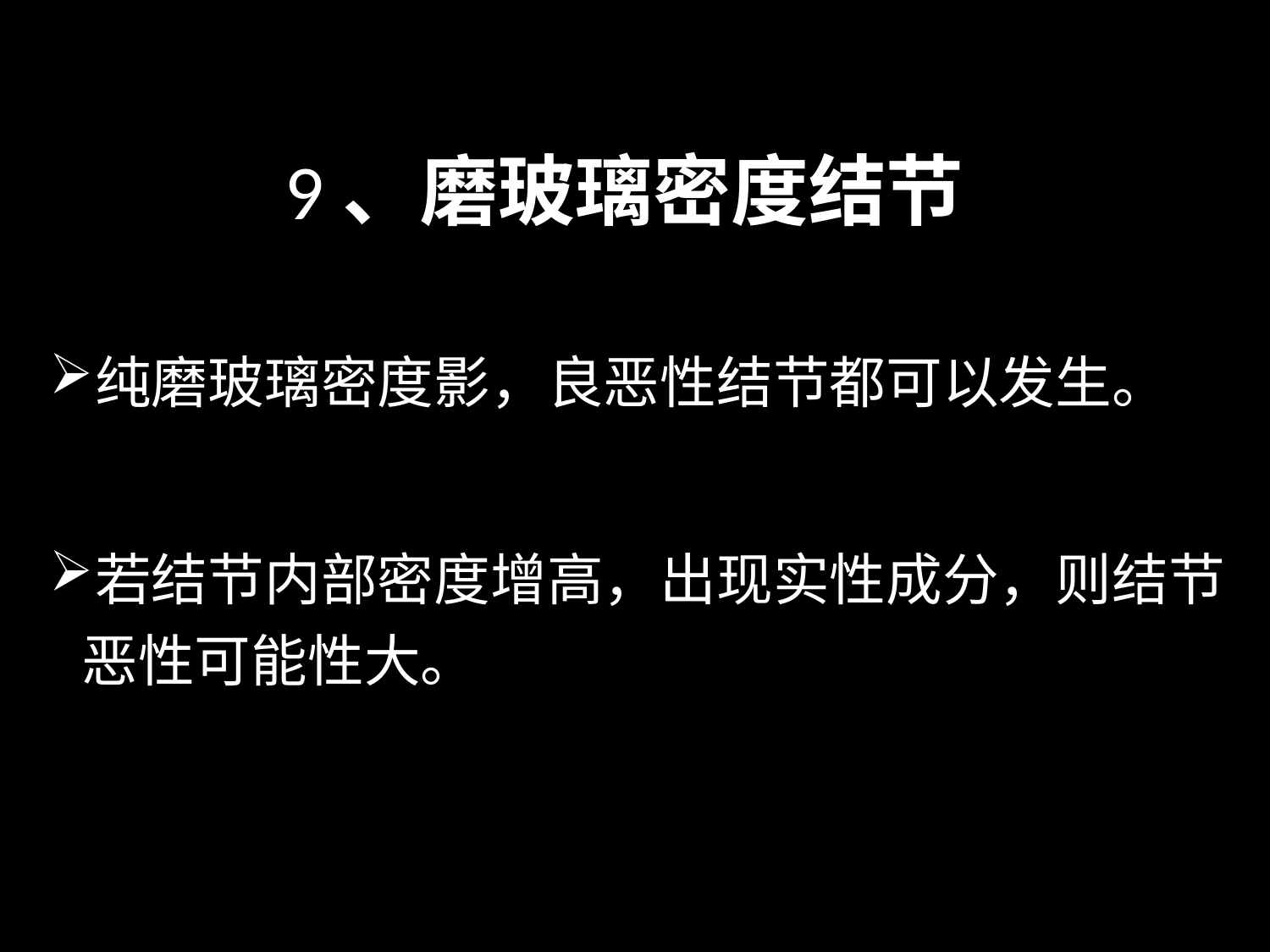

# 9、磨玻璃密度结节
纯磨玻璃密度影，良恶性结节都可以发生。

若结节内部密度增高，出现实性成分，则结节恶性可能性大。